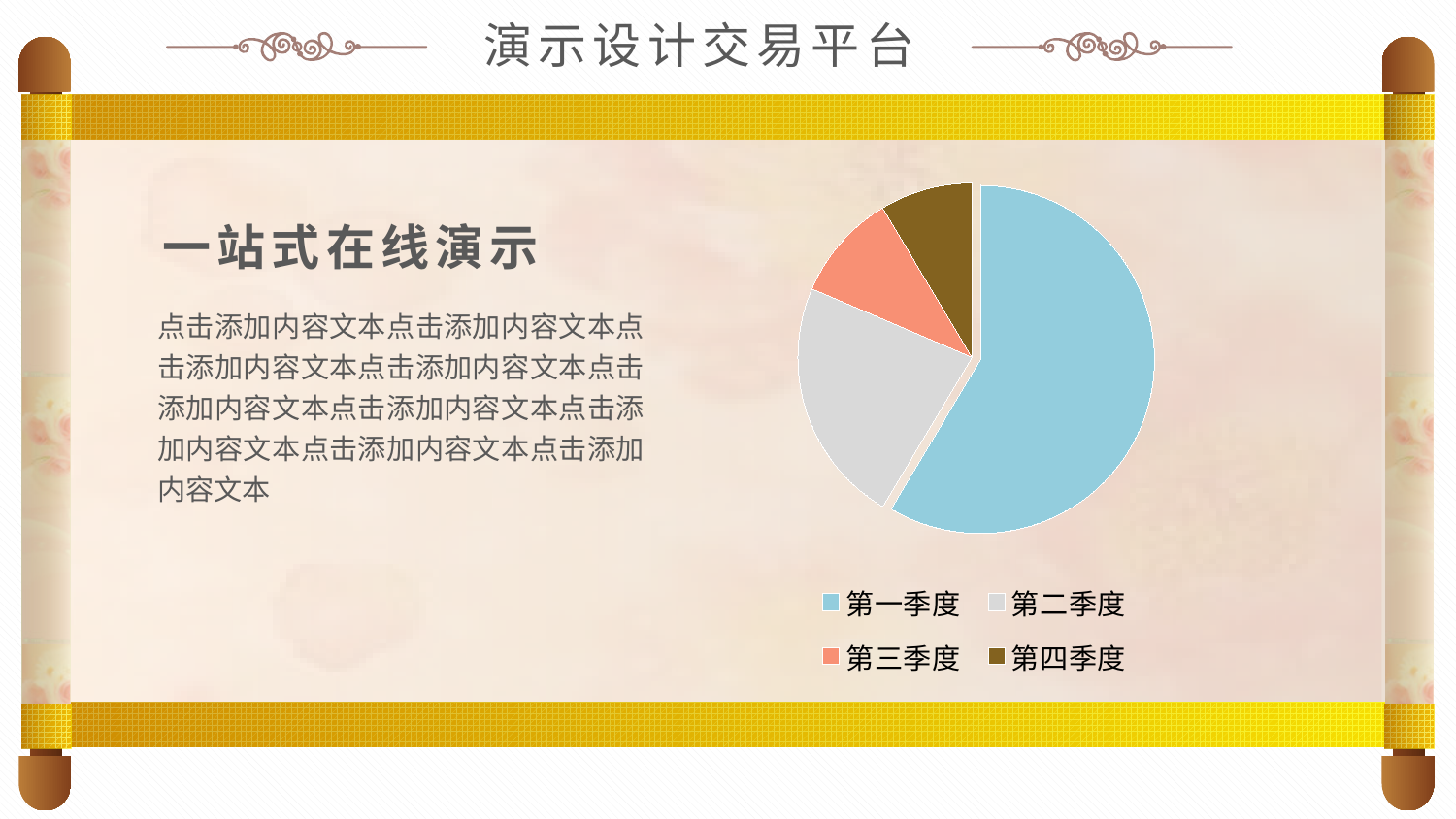

演示设计交易平台

### Chart

| Category | 销售额 |
|---|---|
| 第一季度 | 8.2 |
| 第二季度 | 3.2 |
| 第三季度 | 1.4 |
| 第四季度 | 1.2 |
一站式在线演示
点击添加内容文本点击添加内容文本点击添加内容文本点击添加内容文本点击添加内容文本点击添加内容文本点击添加内容文本点击添加内容文本点击添加内容文本